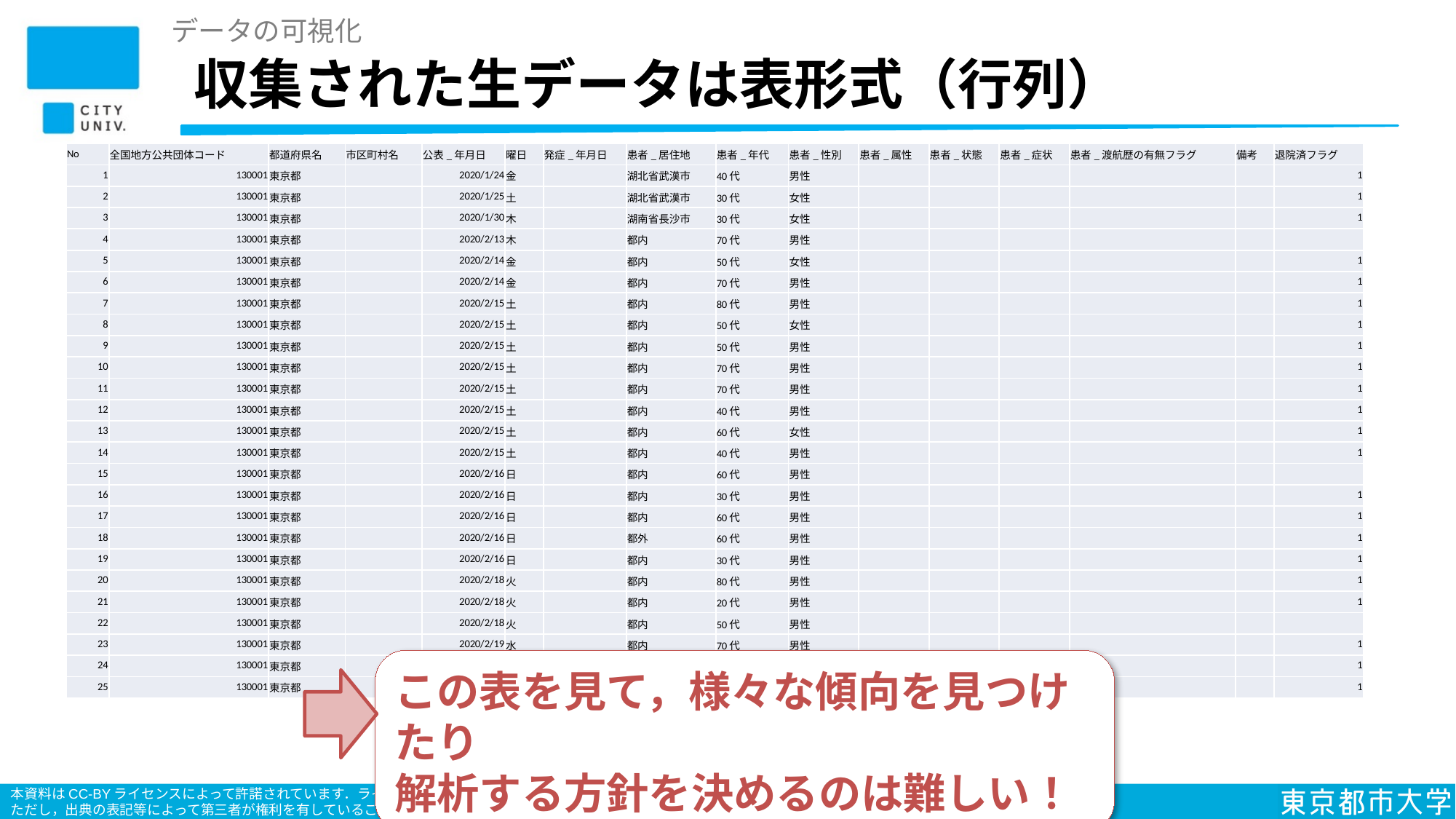

データの可視化
# 収集された生データは表形式（行列）
| No | 全国地方公共団体コード | 都道府県名 | 市区町村名 | 公表\_年月日 | 曜日 | 発症\_年月日 | 患者\_居住地 | 患者\_年代 | 患者\_性別 | 患者\_属性 | 患者\_状態 | 患者\_症状 | 患者\_渡航歴の有無フラグ | 備考 | 退院済フラグ |
| --- | --- | --- | --- | --- | --- | --- | --- | --- | --- | --- | --- | --- | --- | --- | --- |
| 1 | 130001 | 東京都 |  | 2020/1/24 | 金 |  | 湖北省武漢市 | 40代 | 男性 |  |  |  |  |  | 1 |
| 2 | 130001 | 東京都 |  | 2020/1/25 | 土 |  | 湖北省武漢市 | 30代 | 女性 |  |  |  |  |  | 1 |
| 3 | 130001 | 東京都 |  | 2020/1/30 | 木 |  | 湖南省長沙市 | 30代 | 女性 |  |  |  |  |  | 1 |
| 4 | 130001 | 東京都 |  | 2020/2/13 | 木 |  | 都内 | 70代 | 男性 |  |  |  |  |  |  |
| 5 | 130001 | 東京都 |  | 2020/2/14 | 金 |  | 都内 | 50代 | 女性 |  |  |  |  |  | 1 |
| 6 | 130001 | 東京都 |  | 2020/2/14 | 金 |  | 都内 | 70代 | 男性 |  |  |  |  |  | 1 |
| 7 | 130001 | 東京都 |  | 2020/2/15 | 土 |  | 都内 | 80代 | 男性 |  |  |  |  |  | 1 |
| 8 | 130001 | 東京都 |  | 2020/2/15 | 土 |  | 都内 | 50代 | 女性 |  |  |  |  |  | 1 |
| 9 | 130001 | 東京都 |  | 2020/2/15 | 土 |  | 都内 | 50代 | 男性 |  |  |  |  |  | 1 |
| 10 | 130001 | 東京都 |  | 2020/2/15 | 土 |  | 都内 | 70代 | 男性 |  |  |  |  |  | 1 |
| 11 | 130001 | 東京都 |  | 2020/2/15 | 土 |  | 都内 | 70代 | 男性 |  |  |  |  |  | 1 |
| 12 | 130001 | 東京都 |  | 2020/2/15 | 土 |  | 都内 | 40代 | 男性 |  |  |  |  |  | 1 |
| 13 | 130001 | 東京都 |  | 2020/2/15 | 土 |  | 都内 | 60代 | 女性 |  |  |  |  |  | 1 |
| 14 | 130001 | 東京都 |  | 2020/2/15 | 土 |  | 都内 | 40代 | 男性 |  |  |  |  |  | 1 |
| 15 | 130001 | 東京都 |  | 2020/2/16 | 日 |  | 都内 | 60代 | 男性 |  |  |  |  |  |  |
| 16 | 130001 | 東京都 |  | 2020/2/16 | 日 |  | 都内 | 30代 | 男性 |  |  |  |  |  | 1 |
| 17 | 130001 | 東京都 |  | 2020/2/16 | 日 |  | 都内 | 60代 | 男性 |  |  |  |  |  | 1 |
| 18 | 130001 | 東京都 |  | 2020/2/16 | 日 |  | 都外 | 60代 | 男性 |  |  |  |  |  | 1 |
| 19 | 130001 | 東京都 |  | 2020/2/16 | 日 |  | 都内 | 30代 | 男性 |  |  |  |  |  | 1 |
| 20 | 130001 | 東京都 |  | 2020/2/18 | 火 |  | 都内 | 80代 | 男性 |  |  |  |  |  | 1 |
| 21 | 130001 | 東京都 |  | 2020/2/18 | 火 |  | 都内 | 20代 | 男性 |  |  |  |  |  | 1 |
| 22 | 130001 | 東京都 |  | 2020/2/18 | 火 |  | 都内 | 50代 | 男性 |  |  |  |  |  |  |
| 23 | 130001 | 東京都 |  | 2020/2/19 | 水 |  | 都内 | 70代 | 男性 |  |  |  |  |  | 1 |
| 24 | 130001 | 東京都 |  | 2020/2/19 | 水 |  | 都内 | 70代 | 女性 |  |  |  |  |  | 1 |
| 25 | 130001 | 東京都 |  | 2020/2/19 | 水 |  | 都内 | 70代 | 女性 |  |  |  |  |  | 1 |

この表を見て，様々な傾向を見つけたり
解析する方針を決めるのは難しい！